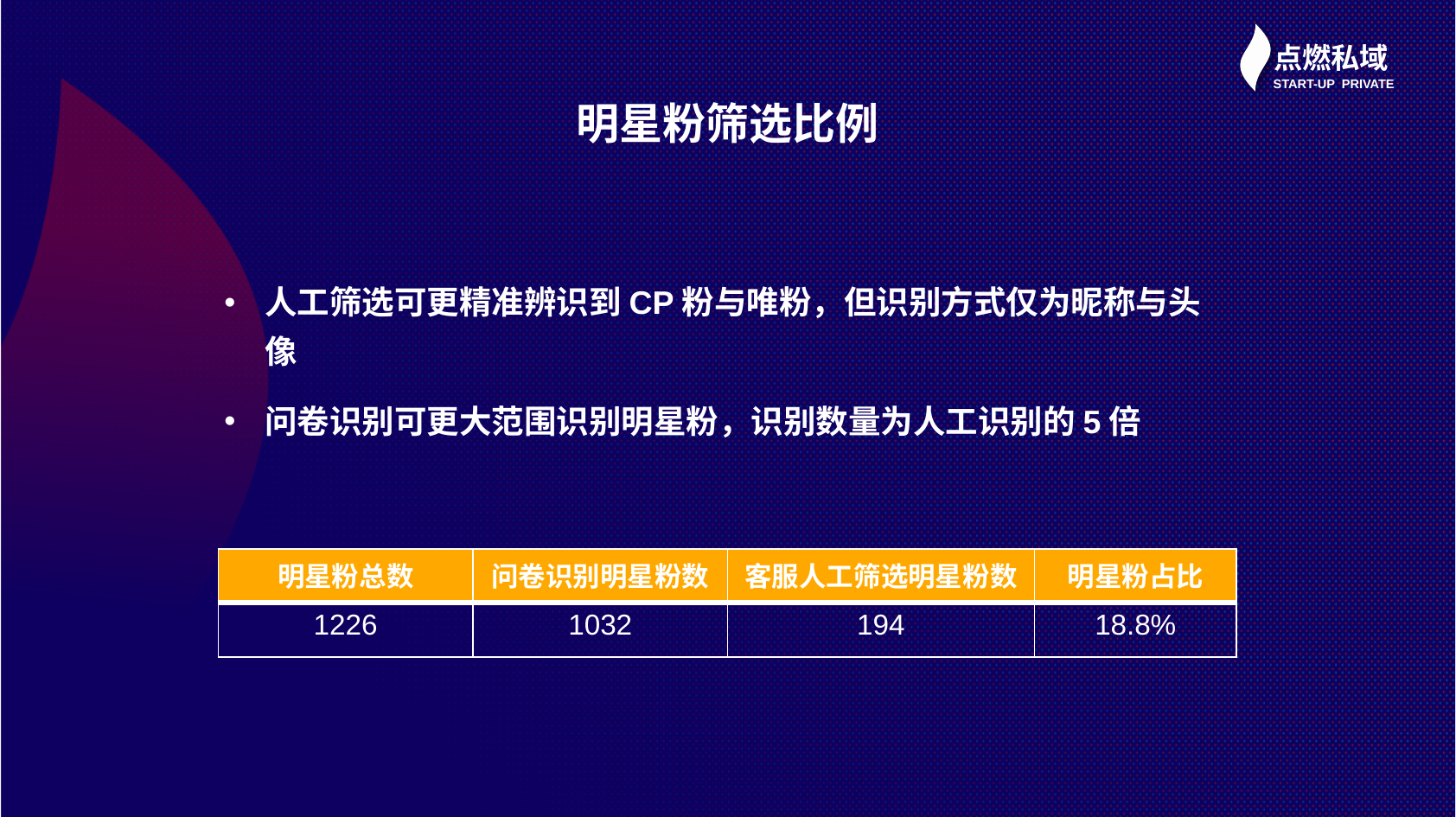

明星粉筛选比例
人工筛选可更精准辨识到CP粉与唯粉，但识别方式仅为昵称与头像
问卷识别可更大范围识别明星粉，识别数量为人工识别的5倍
| 明星粉总数 | 问卷识别明星粉数 | 客服人工筛选明星粉数 | 明星粉占比 |
| --- | --- | --- | --- |
| 1226 | 1032 | 194 | 18.8% |